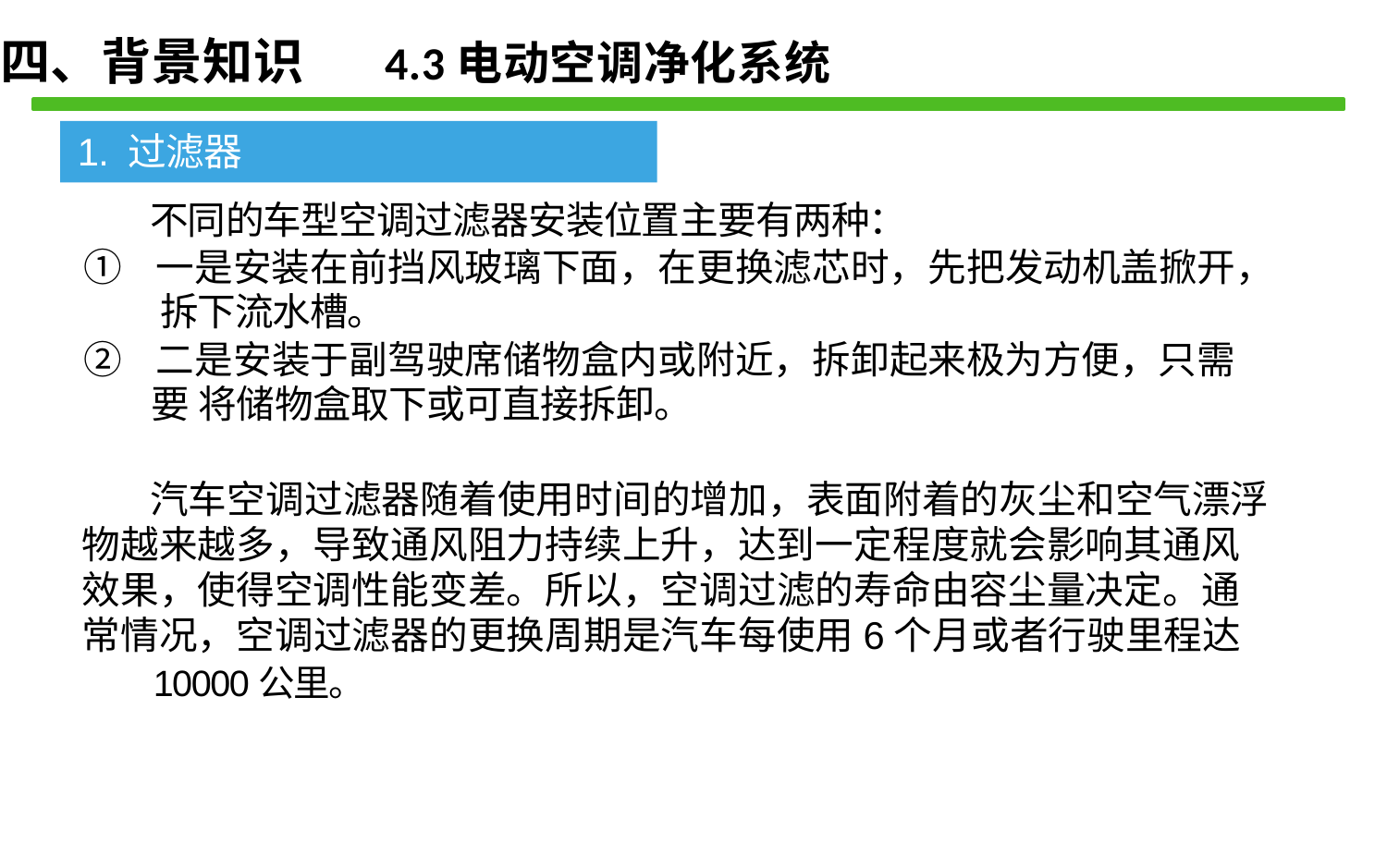

四、背景知识     4.3电动空调净化系统

1. 过滤器

不同的车型空调过滤器安装位置主要有两种：
①  一是安装在前挡风玻璃下面，在更换滤芯时，先把发动机盖掀开， 拆下流水槽。
②  二是安装于副驾驶席储物盒内或附近，拆卸起来极为方便，只需要 将储物盒取下或可直接拆卸。

汽车空调过滤器随着使用时间的增加，表面附着的灰尘和空气漂浮 物越来越多，导致通风阻力持续上升，达到一定程度就会影响其通风    效果，使得空调性能变差。所以，空调过滤的寿命由容尘量决定。通    常情况，空调过滤器的更换周期是汽车每使用6个月或者行驶里程达
10000公里。